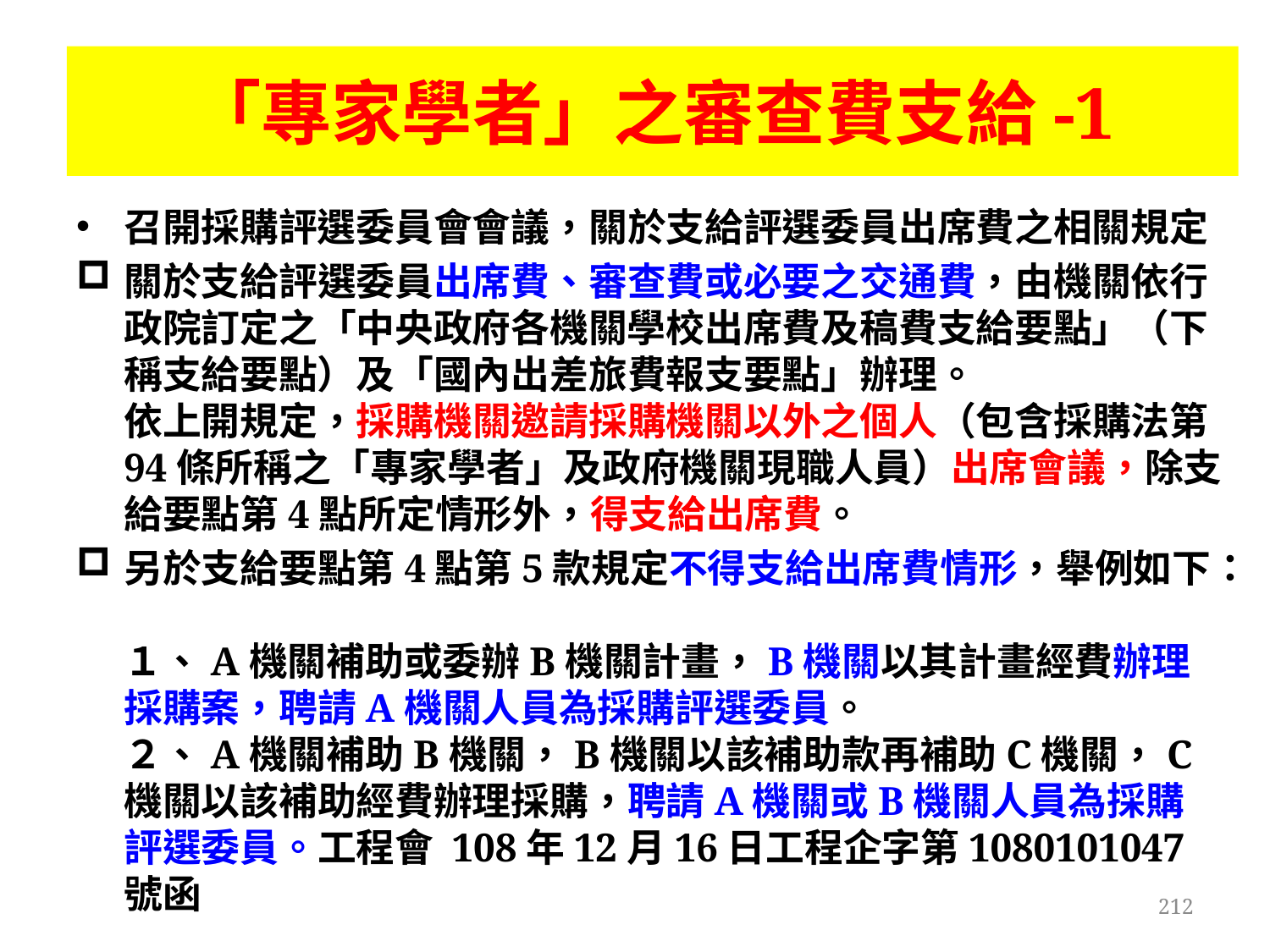

# 「專家學者」之審查費支給-1
召開採購評選委員會會議，關於支給評選委員出席費之相關規定
關於支給評選委員出席費、審查費或必要之交通費，由機關依行政院訂定之「中央政府各機關學校出席費及稿費支給要點」（下稱支給要點）及「國內出差旅費報支要點」辦理。
依上開規定，採購機關邀請採購機關以外之個人（包含採購法第94條所稱之「專家學者」及政府機關現職人員）出席會議，除支給要點第4點所定情形外，得支給出席費。
另於支給要點第4點第5款規定不得支給出席費情形，舉例如下：
１、A機關補助或委辦B機關計畫，B機關以其計畫經費辦理採購案，聘請A機關人員為採購評選委員。
２、A機關補助B機關，B機關以該補助款再補助C機關，C機關以該補助經費辦理採購，聘請A機關或B機關人員為採購評選委員。工程會 108年12月16日工程企字第1080101047號函
212